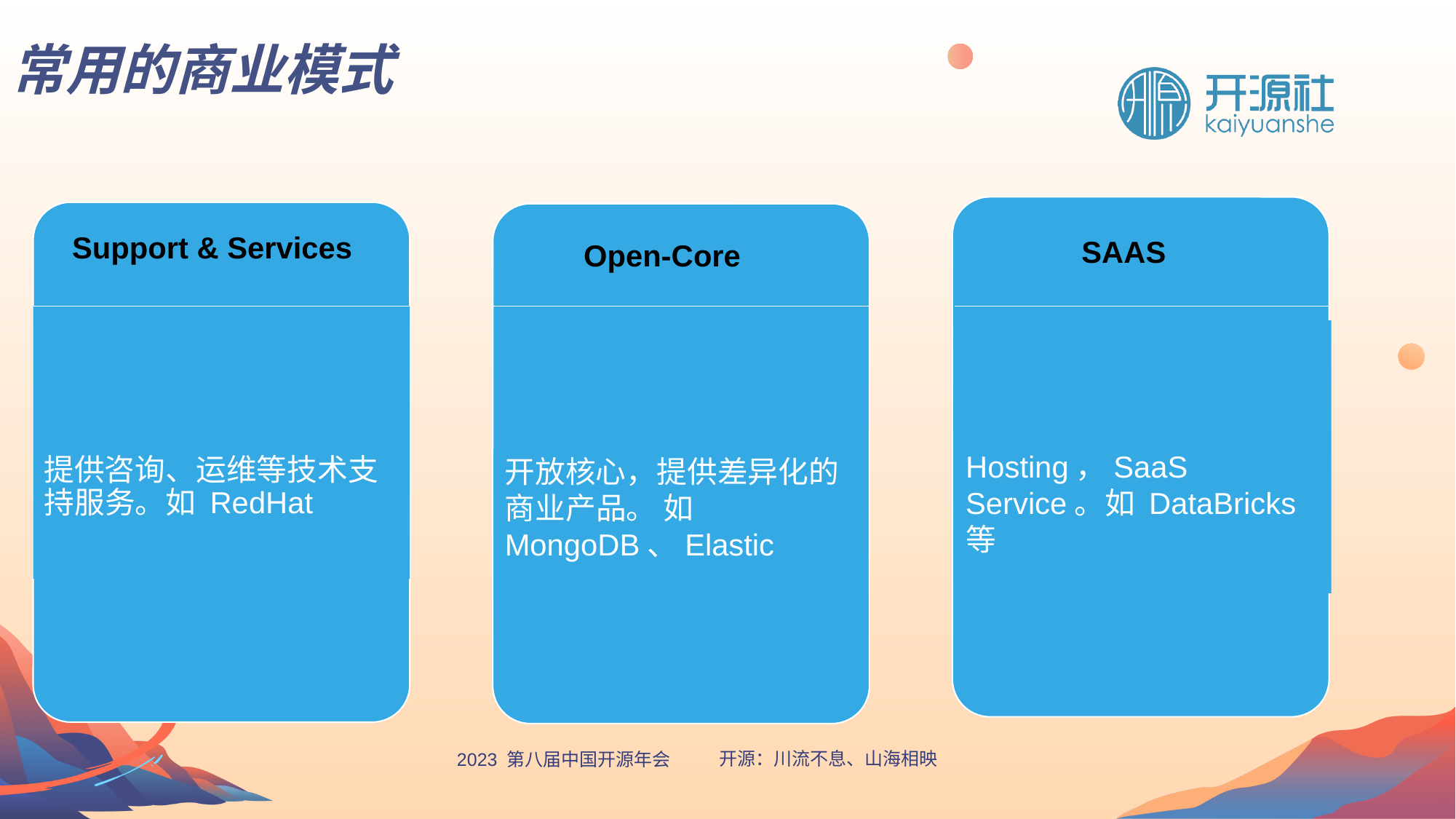

常用的商业模式

提供咨询、运维等技术支持服务。如 RedHat

Support & Services
SAAS
Open-Core

Hosting，SaaS Service。如 DataBricks 等

开放核心，提供差异化的商业产品。 如 MongoDB、Elastic